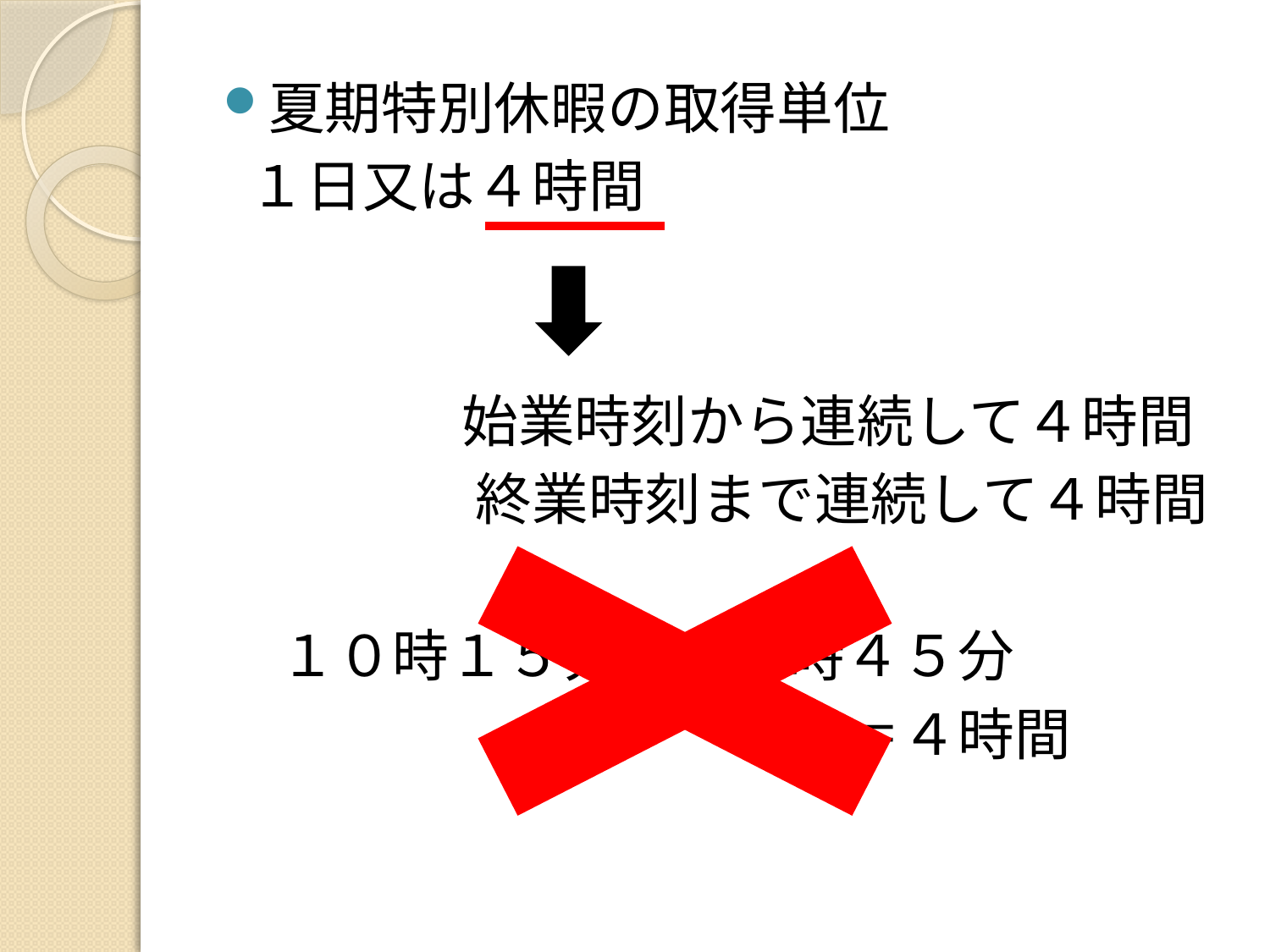

夏期特別休暇の取得単位
 １日又は４時間

　　 　　始業時刻から連続して４時間
 　　　　終業時刻まで連続して４時間

　１０時１５分～１４時４５分
　　　　　　　　　　　＝４時間